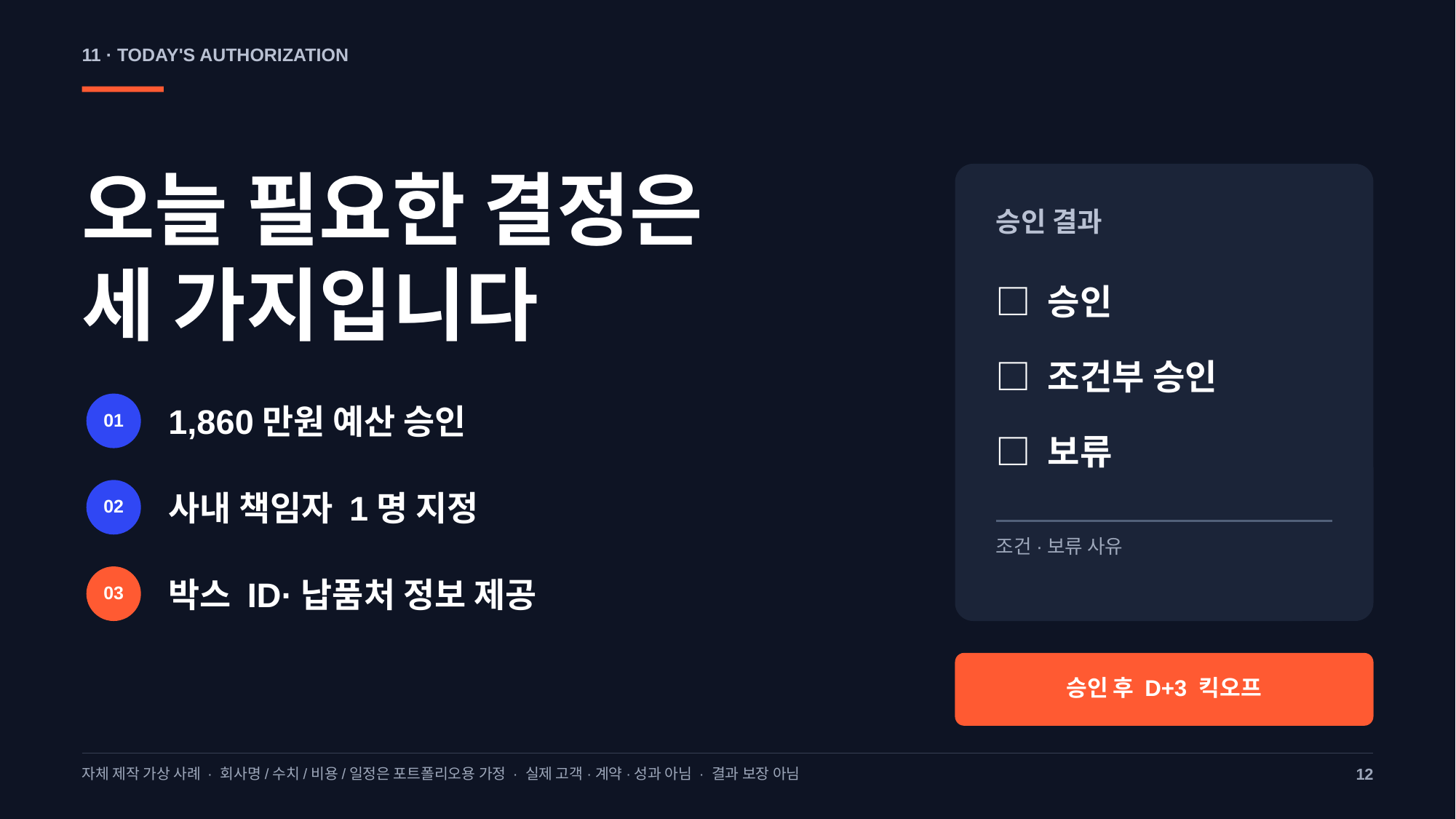

11 · TODAY'S AUTHORIZATION

오늘 필요한 결정은
세 가지입니다

승인 결과
□ 승인

□ 조건부 승인

□ 보류

1,860만원 예산 승인
01

사내 책임자 1명 지정
02
조건·보류 사유

박스 ID·납품처 정보 제공
03

승인 후 D+3 킥오프
자체 제작 가상 사례 · 회사명/수치/비용/일정은 포트폴리오용 가정 · 실제 고객·계약·성과 아님 · 결과 보장 아님
12